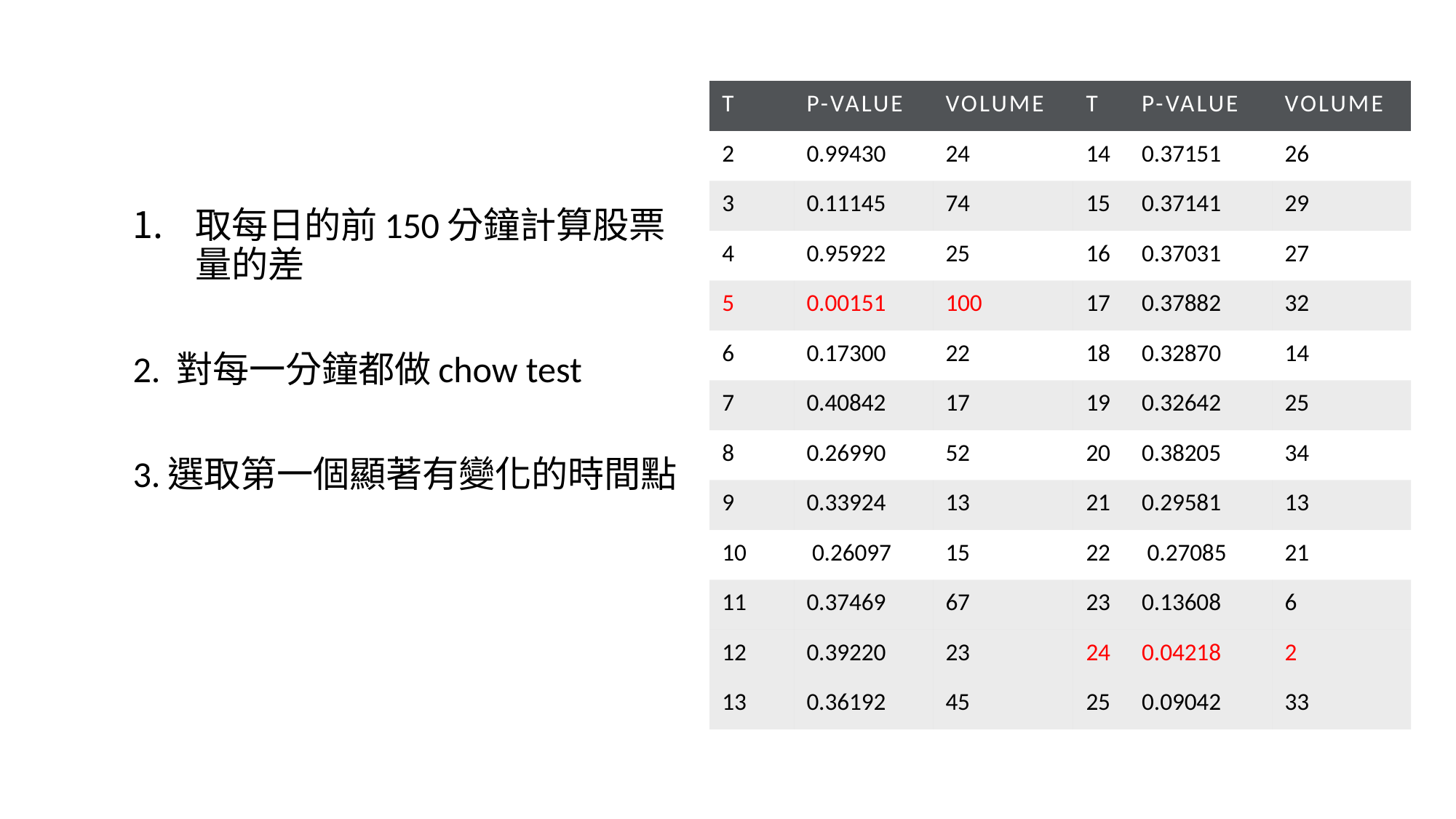

#
| t | P-value | volume | T | P-value | volume |
| --- | --- | --- | --- | --- | --- |
| 2 | 0.99430 | 24 | 14 | 0.37151 | 26 |
| 3 | 0.11145 | 74 | 15 | 0.37141 | 29 |
| 4 | 0.95922 | 25 | 16 | 0.37031 | 27 |
| 5 | 0.00151 | 100 | 17 | 0.37882 | 32 |
| 6 | 0.17300 | 22 | 18 | 0.32870 | 14 |
| 7 | 0.40842 | 17 | 19 | 0.32642 | 25 |
| 8 | 0.26990 | 52 | 20 | 0.38205 | 34 |
| 9 | 0.33924 | 13 | 21 | 0.29581 | 13 |
| 10 | 0.26097 | 15 | 22 | 0.27085 | 21 |
| 11 | 0.37469 | 67 | 23 | 0.13608 | 6 |
| 12 | 0.39220 | 23 | 24 | 0.04218 | 2 |
| 13 | 0.36192 | 45 | 25 | 0.09042 | 33 |
取每日的前150分鐘計算股票量的差

2. 對每一分鐘都做chow test

3.選取第一個顯著有變化的時間點